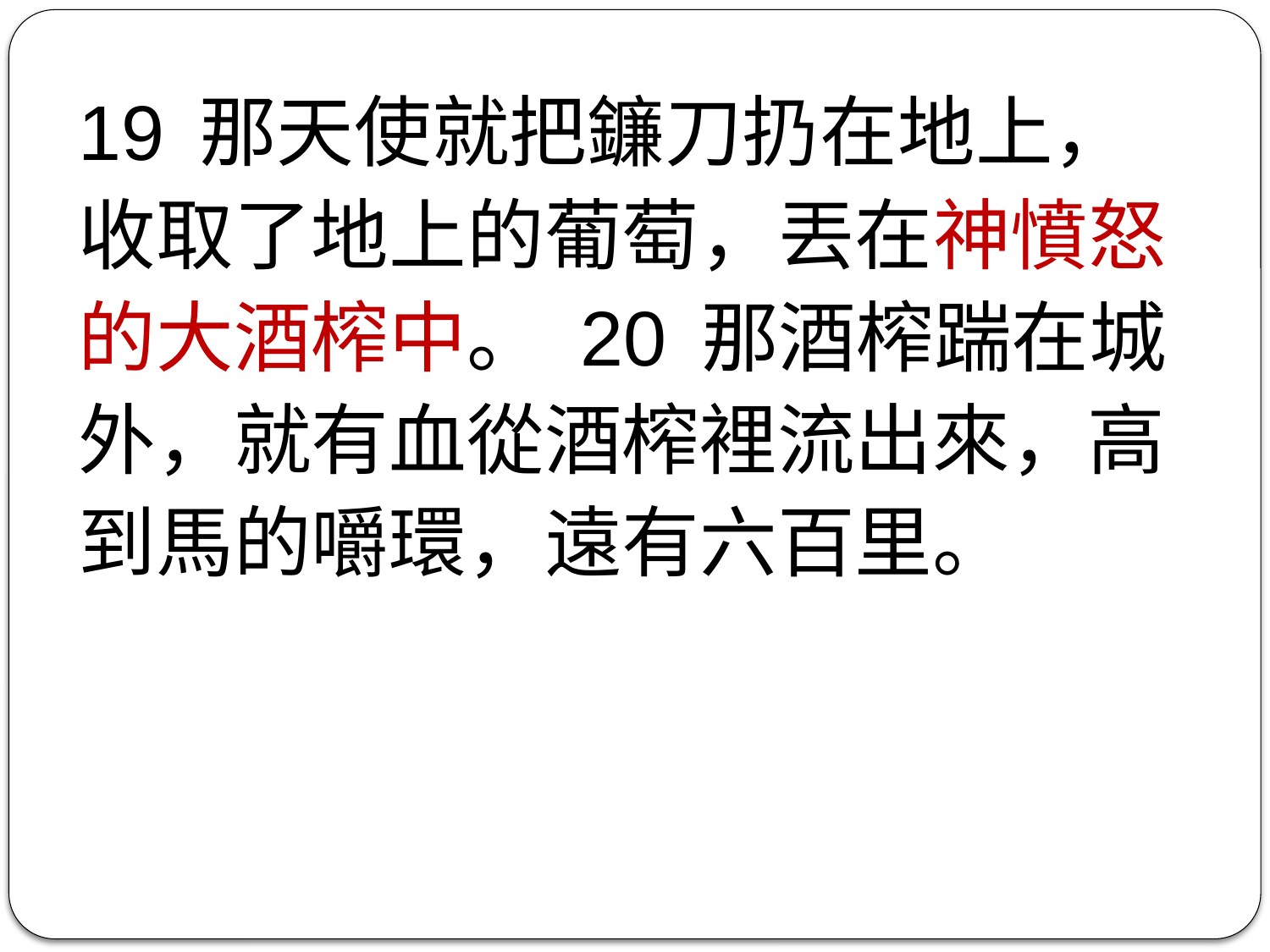

19 那天使就把鐮刀扔在地上，收取了地上的葡萄，丟在神憤怒的大酒榨中。 20 那酒榨踹在城外，就有血從酒榨裡流出來，高到馬的嚼環，遠有六百里。